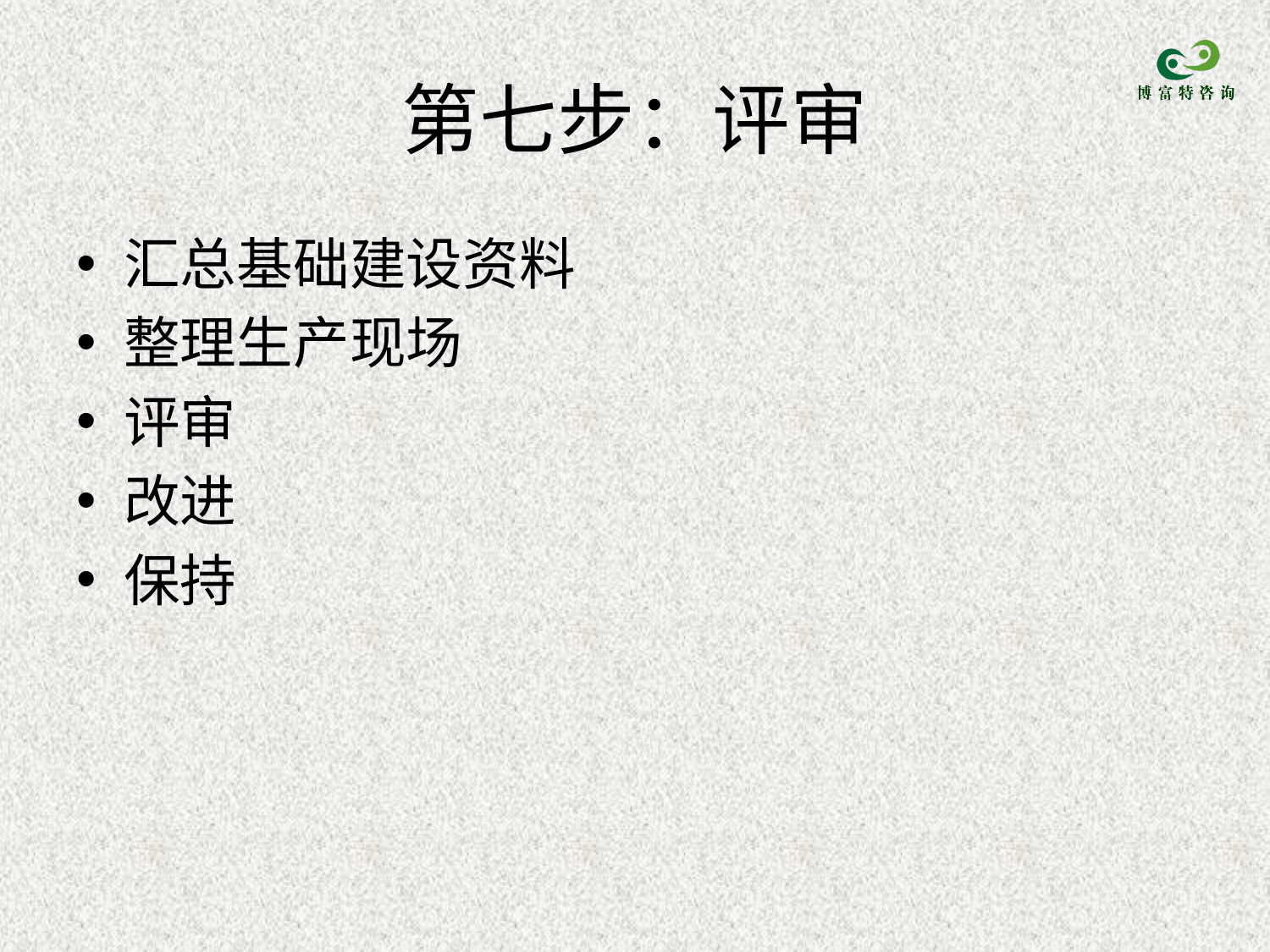

# 第七步：评审
汇总基础建设资料
整理生产现场
评审
改进
保持